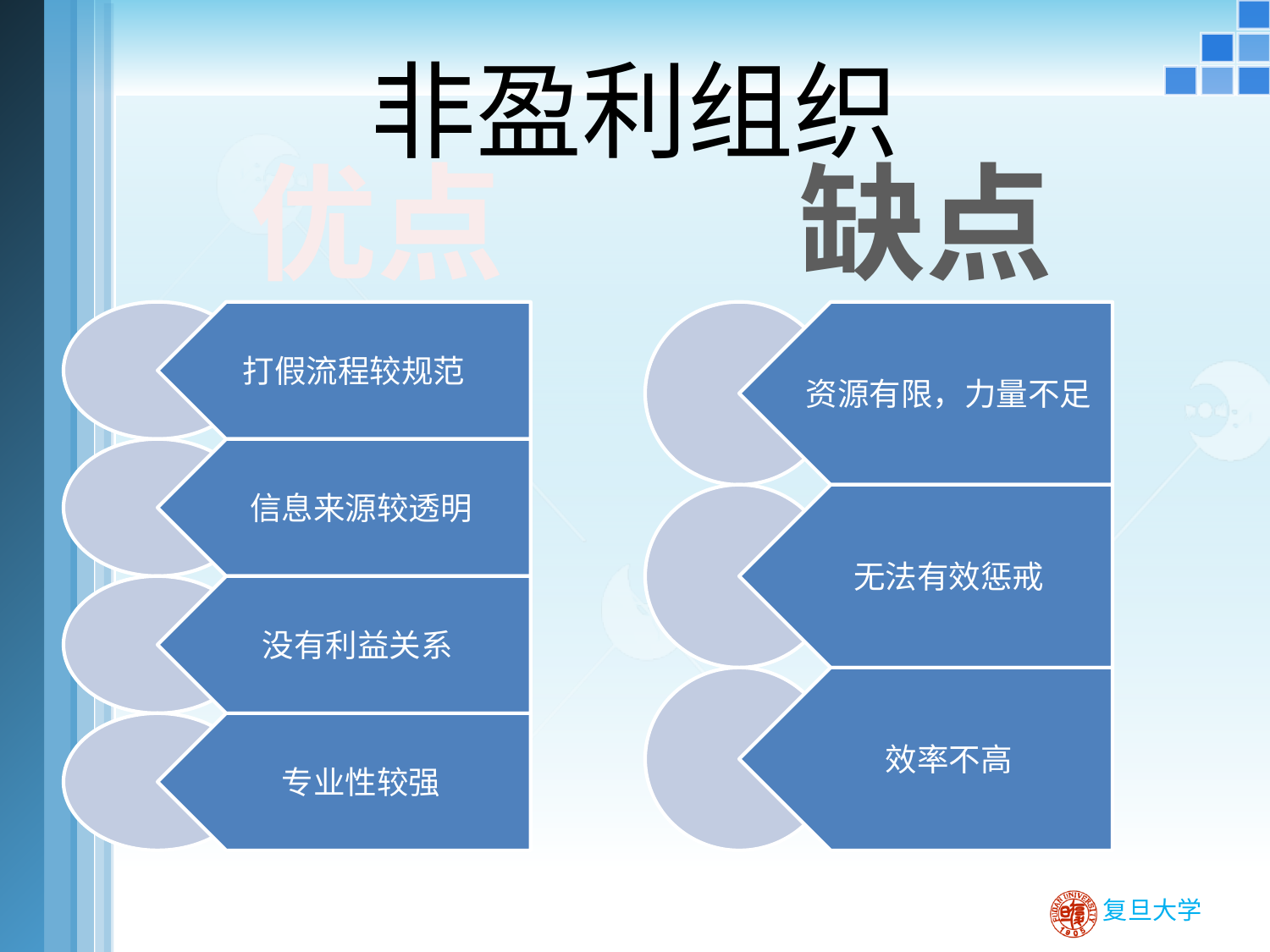

# 非盈利组织
     优点
缺点
打假流程较规范
信息来源较透明
没有利益关系
专业性较强
资源有限，力量不足
无法有效惩戒
效率不高